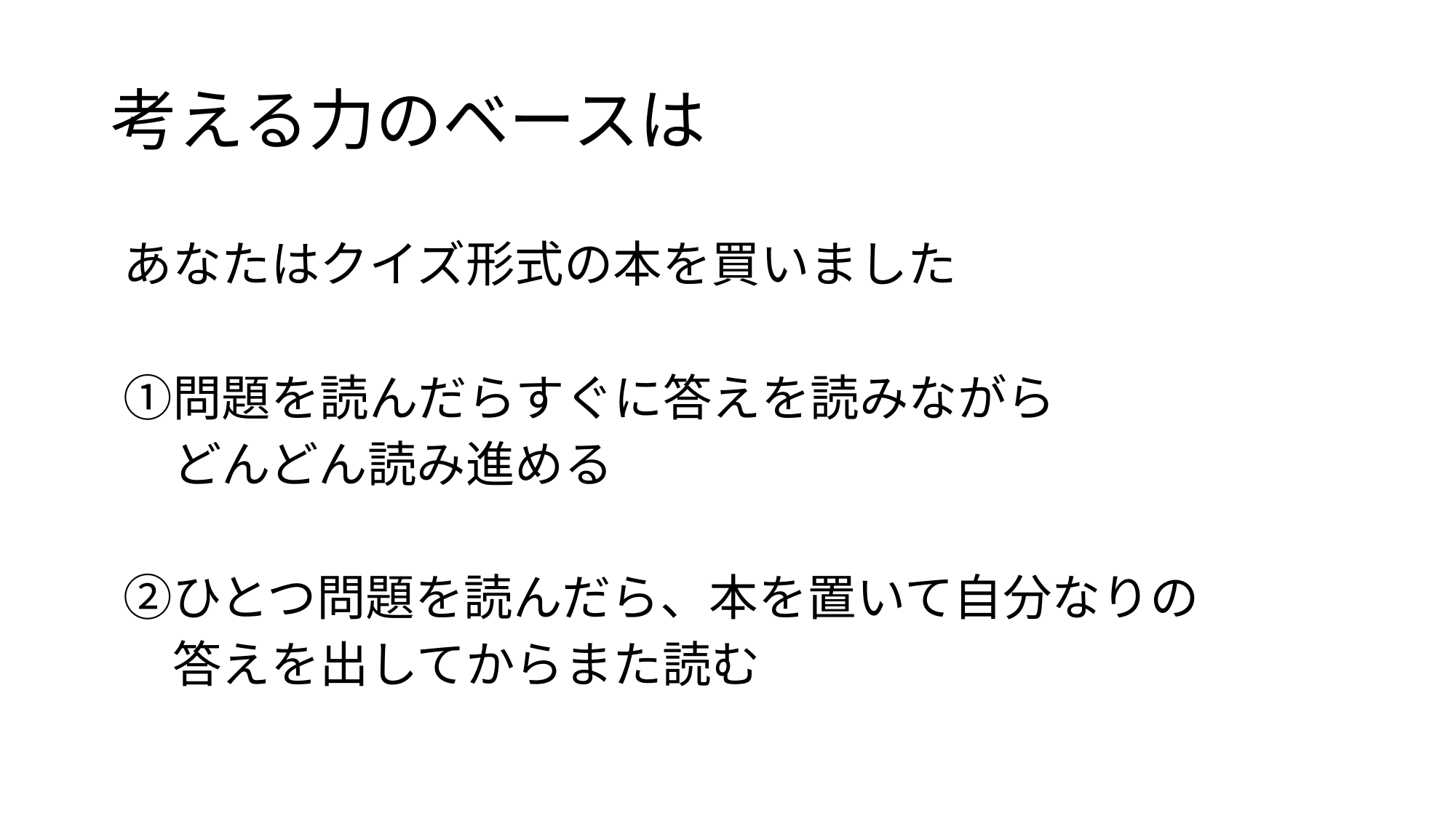

# 考える力のベースは

　あなたはクイズ形式の本を買いました

　①問題を読んだらすぐに答えを読みながら
　　どんどん読み進める

　②ひとつ問題を読んだら、本を置いて自分なりの
　　答えを出してからまた読む